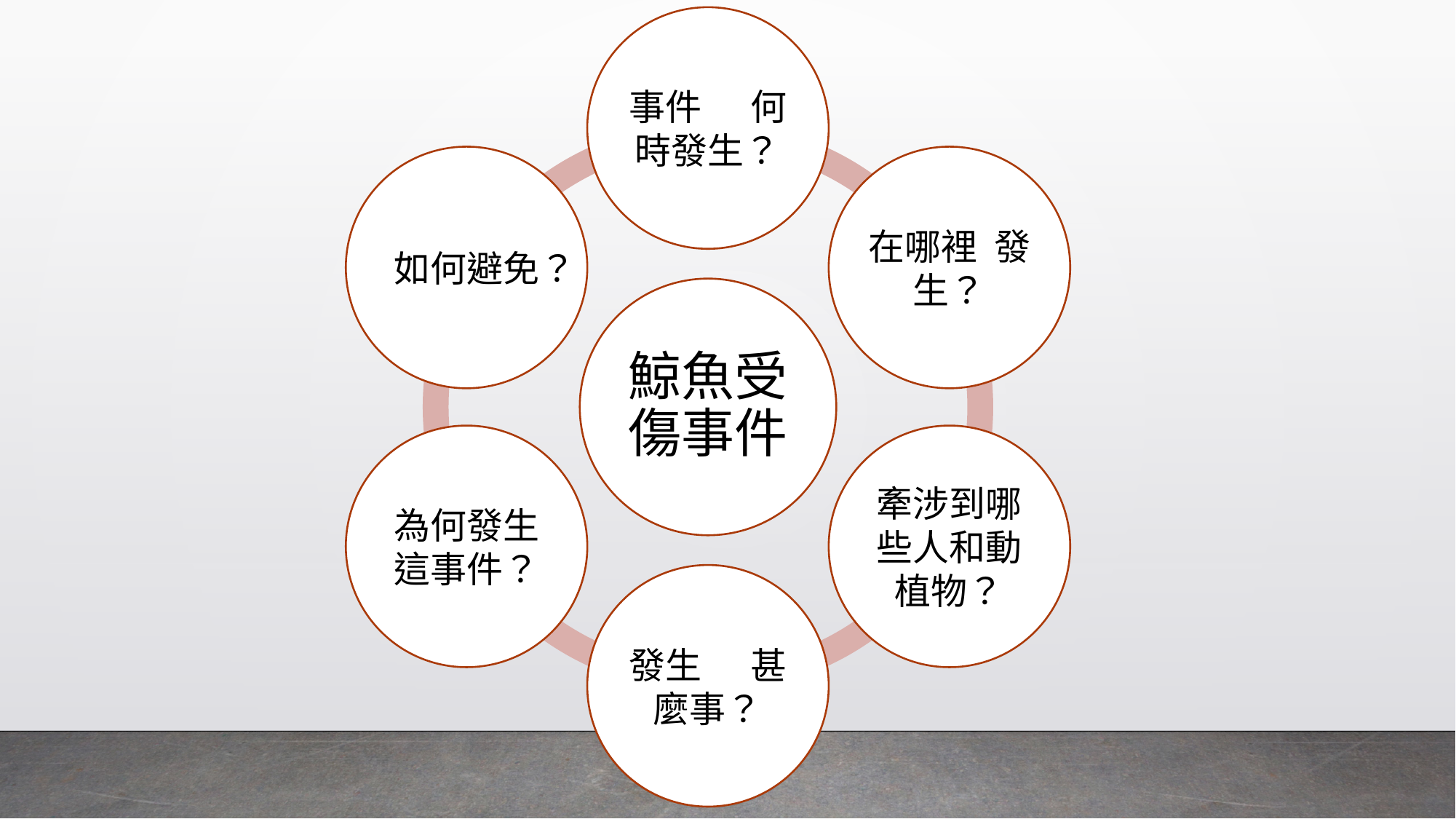

鯨魚受傷事件
事件      何時發生？
在哪裡  發生？
牽涉到哪些人和動植物？
發生      甚麼事？
為何發生這事件？
如何避免？